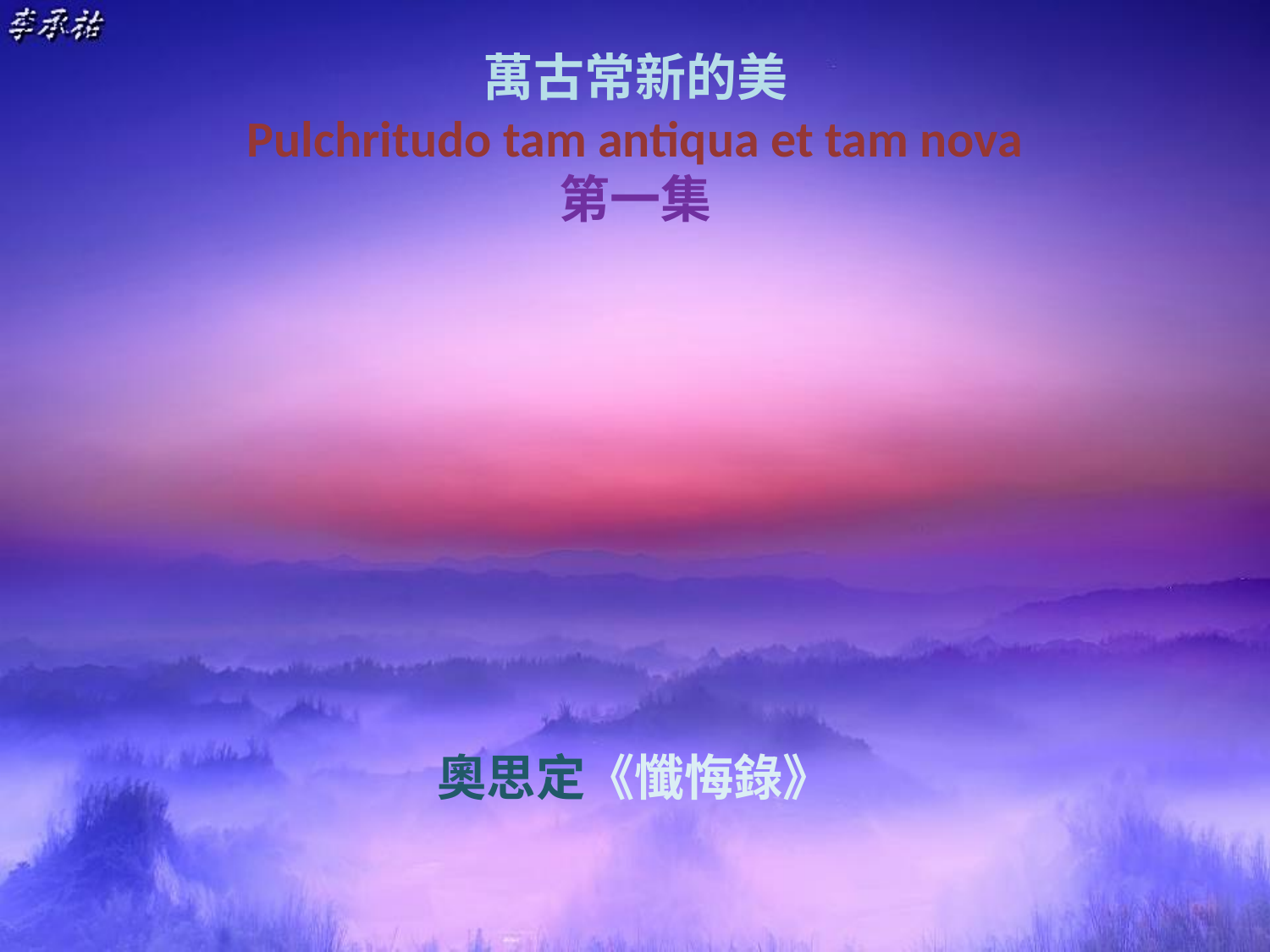

# 萬古常新的美 Pulchritudo tam antiqua et tam nova 第一集
奧思定《懺悔錄》